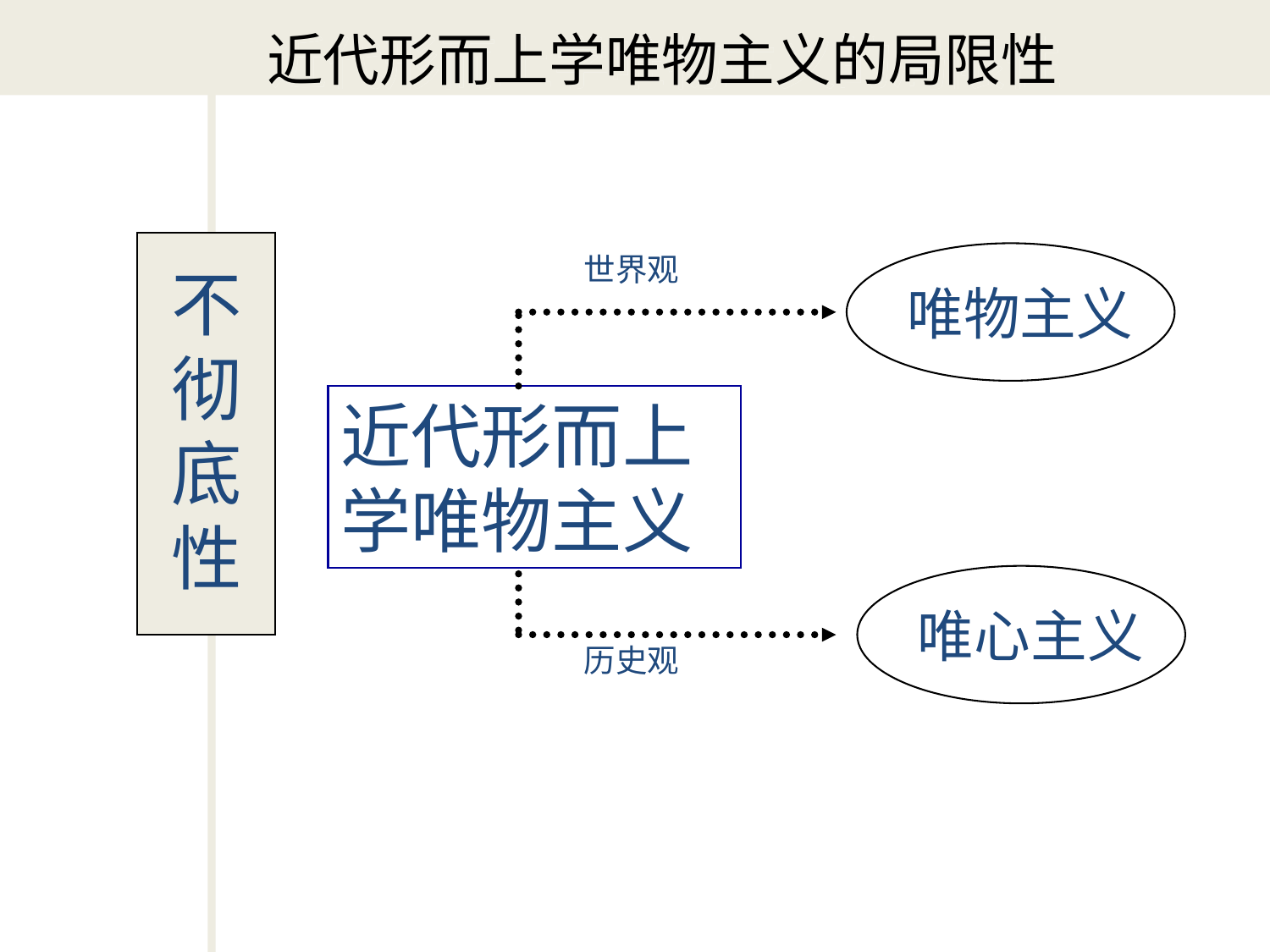

近代形而上学唯物主义的局限性

 不彻底性

世界观
唯物主义

近代形而上学唯物主义
唯心主义

历史观